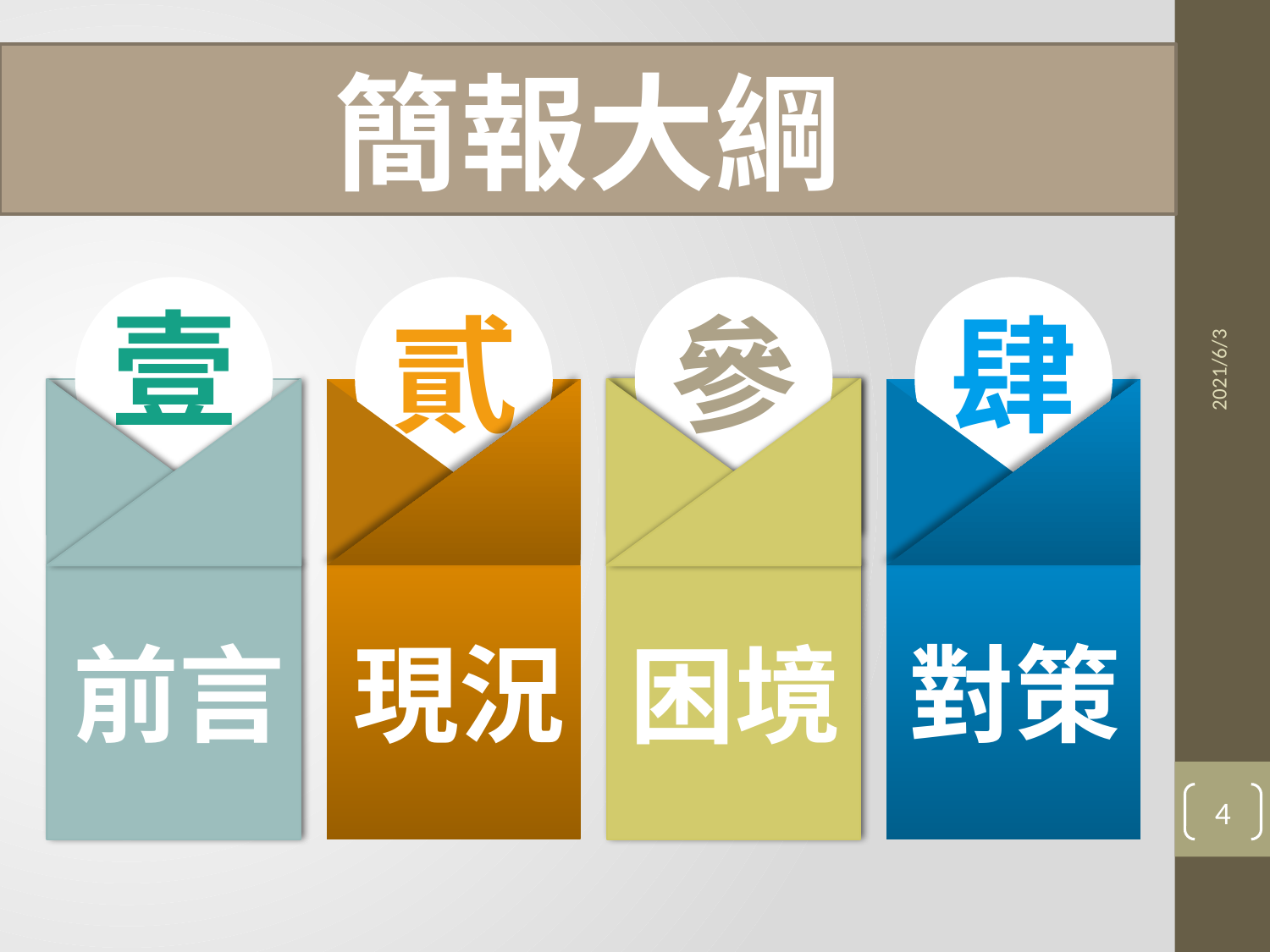

簡報大綱
2021/6/3
壹

貳

參

肆

前言
現況
對策
困境
4